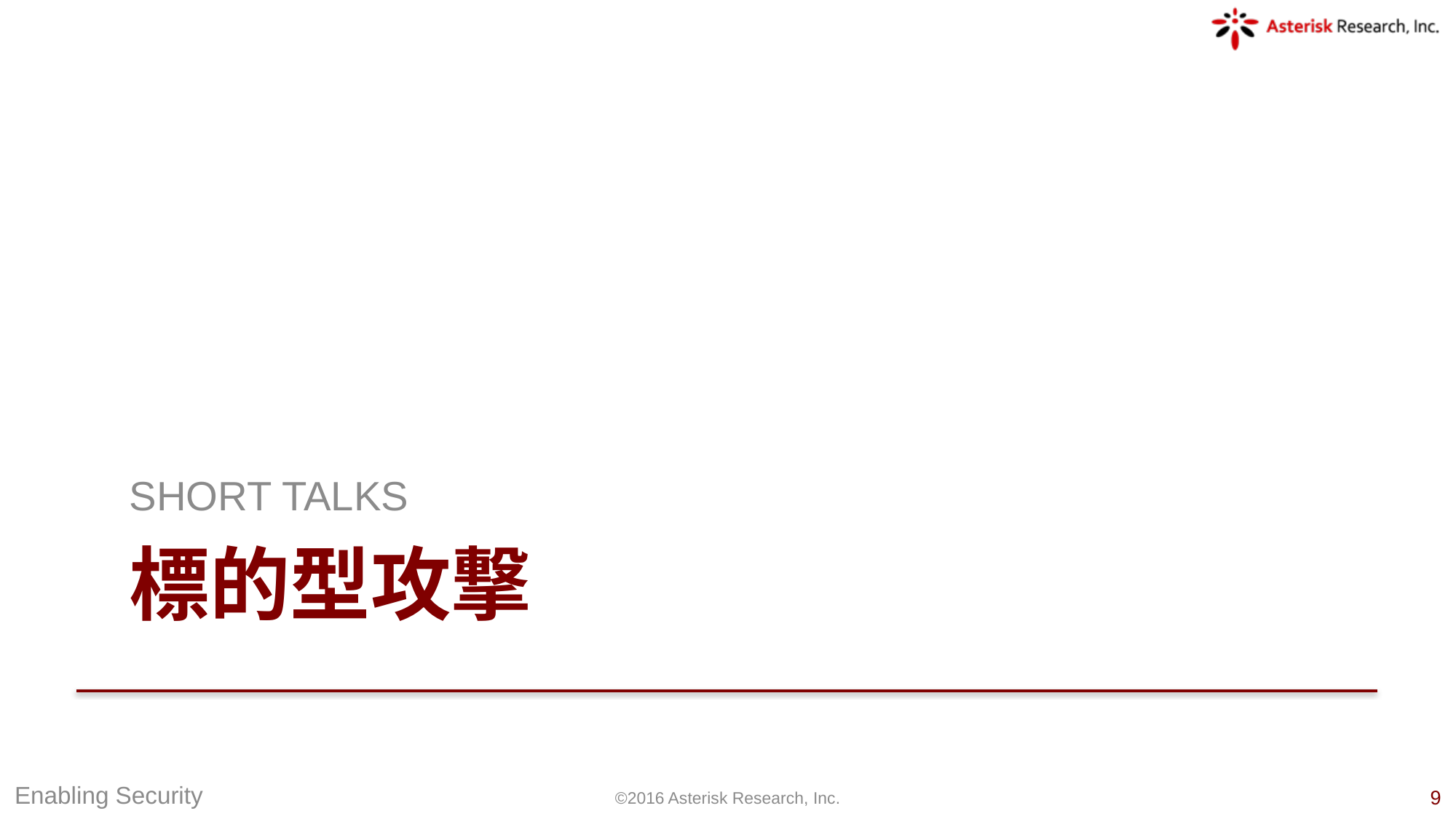

SHORT TALKS
# 標的型攻撃
Enabling Security
©2016 Asterisk Research, Inc.
9